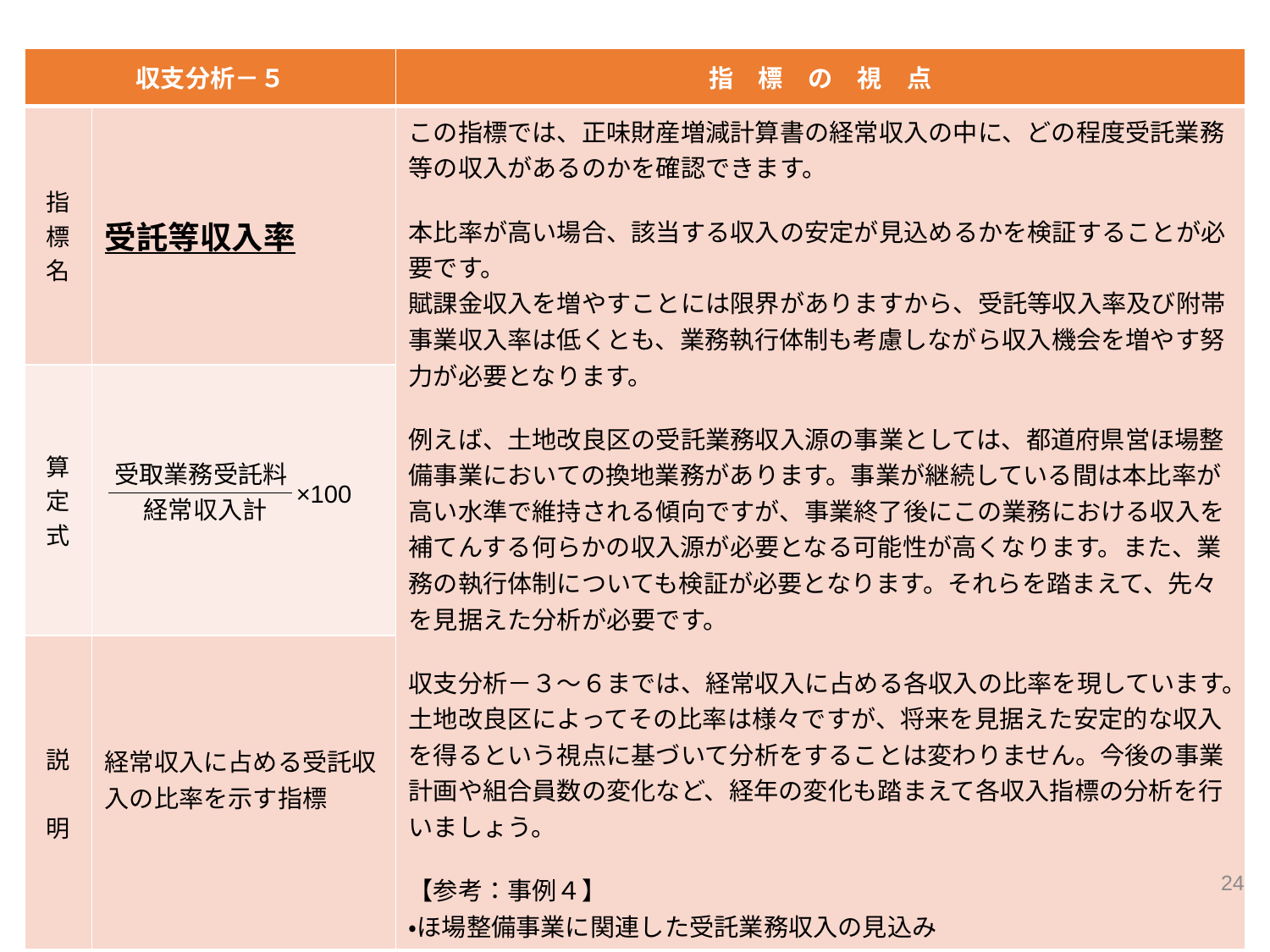

| 収支分析－５ |  | 指　標　の　視　点 |
| --- | --- | --- |
| 指標名 | 受託等収入率 | この指標では、正味財産増減計算書の経常収入の中に、どの程度受託業務等の収入があるのかを確認できます。 本比率が高い場合、該当する収入の安定が見込めるかを検証することが必要です。 賦課金収入を増やすことには限界がありますから、受託等収入率及び附帯事業収入率は低くとも、業務執行体制も考慮しながら収入機会を増やす努力が必要となります。 例えば、土地改良区の受託業務収入源の事業としては、都道府県営ほ場整備事業においての換地業務があります。事業が継続している間は本比率が高い水準で維持される傾向ですが、事業終了後にこの業務における収入を補てんする何らかの収入源が必要となる可能性が高くなります。また、業務の執行体制についても検証が必要となります。それらを踏まえて、先々を見据えた分析が必要です。 収支分析－３～６までは、経常収入に占める各収入の比率を現しています。土地改良区によってその比率は様々ですが、将来を見据えた安定的な収入を得るという視点に基づいて分析をすることは変わりません。今後の事業計画や組合員数の変化など、経年の変化も踏まえて各収入指標の分析を行いましょう。 【参考：事例４】 ・ほ場整備事業に関連した受託業務収入の見込み |
| 算定式 | 受取業務受託料 ×100 経常収入計 |  |
| 説　明 | 経常収入に占める受託収入の比率を示す指標 |  |
24